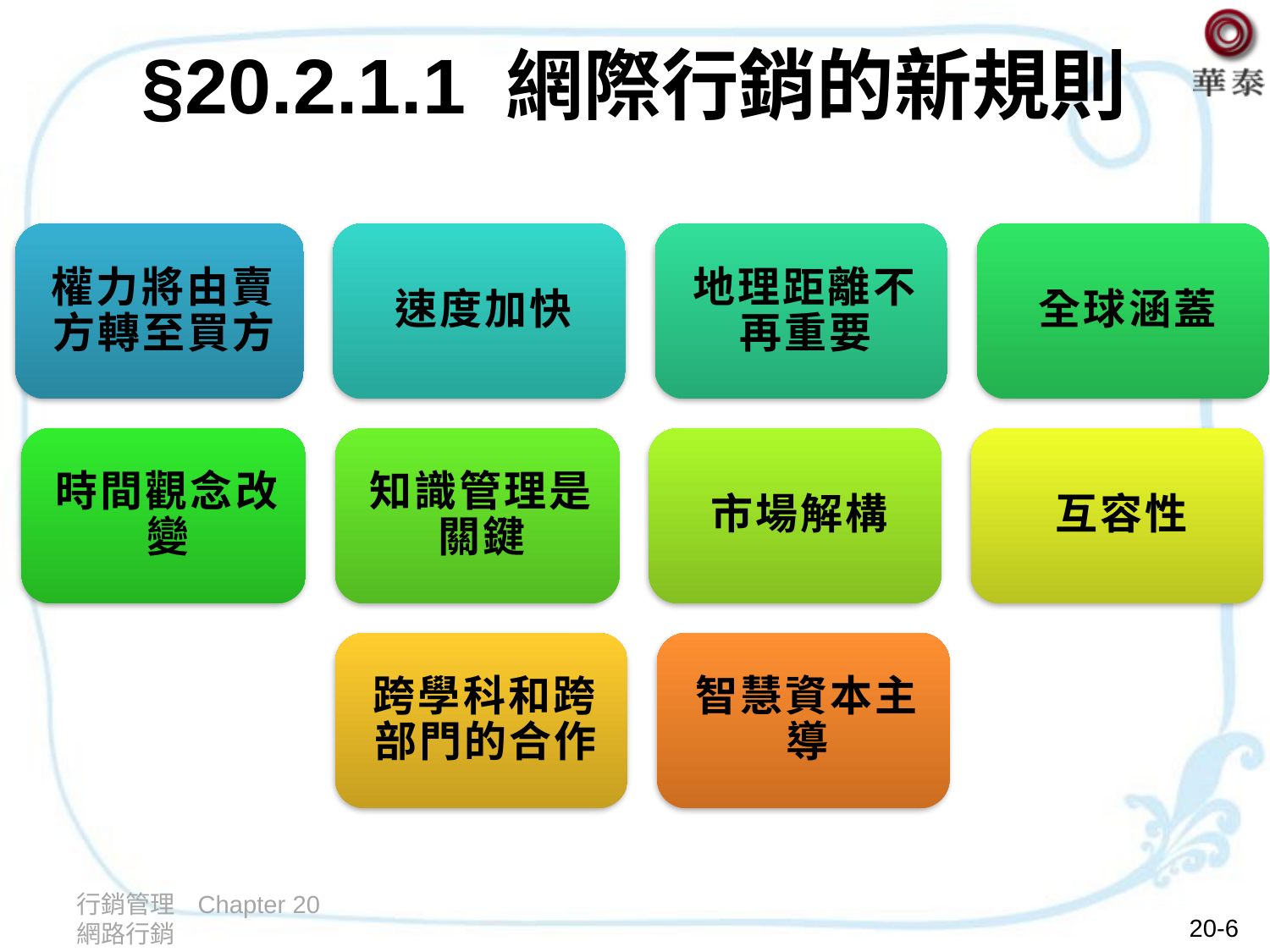

# §20.2.1.1 網際行銷的新規則
權力將由賣方轉至買方
速度加快
地理距離不再重要
全球涵蓋
時間觀念改變
知識管理是關鍵
市場解構
互容性
跨學科和跨部門的合作
智慧資本主導
行銷管理   Chapter 20   網路行銷
20-6